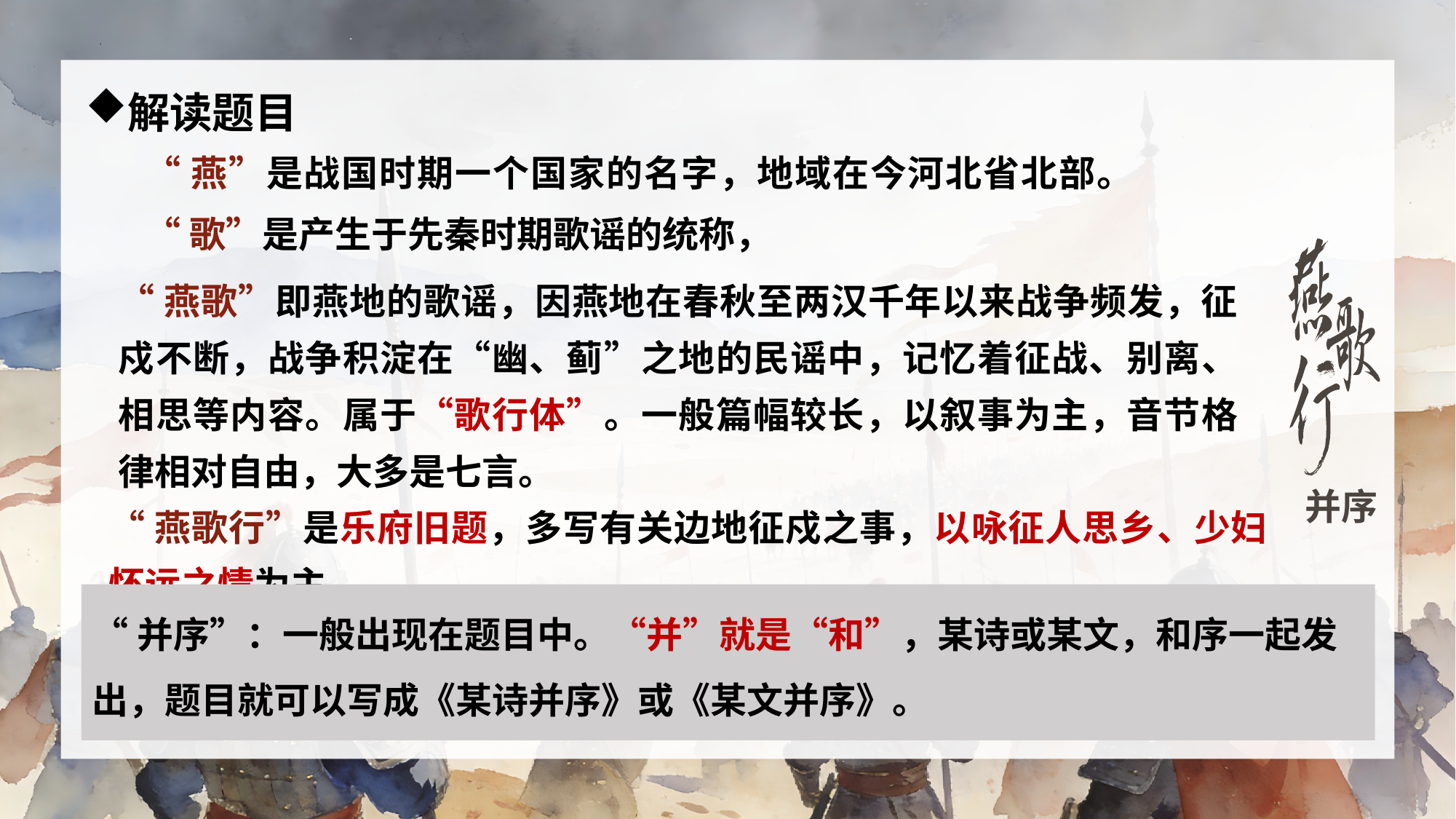

解读题目
“燕”是战国时期一个国家的名字，地域在今河北省北部。
“歌”是产生于先秦时期歌谣的统称，

“燕歌”即燕地的歌谣，因燕地在春秋至两汉千年以来战争频发，征戍不断，战争积淀在“幽、蓟”之地的民谣中，记忆着征战、别离、相思等内容。属于“歌行体”。一般篇幅较长，以叙事为主，音节格律相对自由，大多是七言。
并序
“燕歌行”是乐府旧题，多写有关边地征戍之事，以咏征人思乡、少妇怀远之情为主。
“并序”：一般出现在题目中。“并”就是“和”，某诗或某文，和序一起发出，题目就可以写成《某诗并序》或《某文并序》。